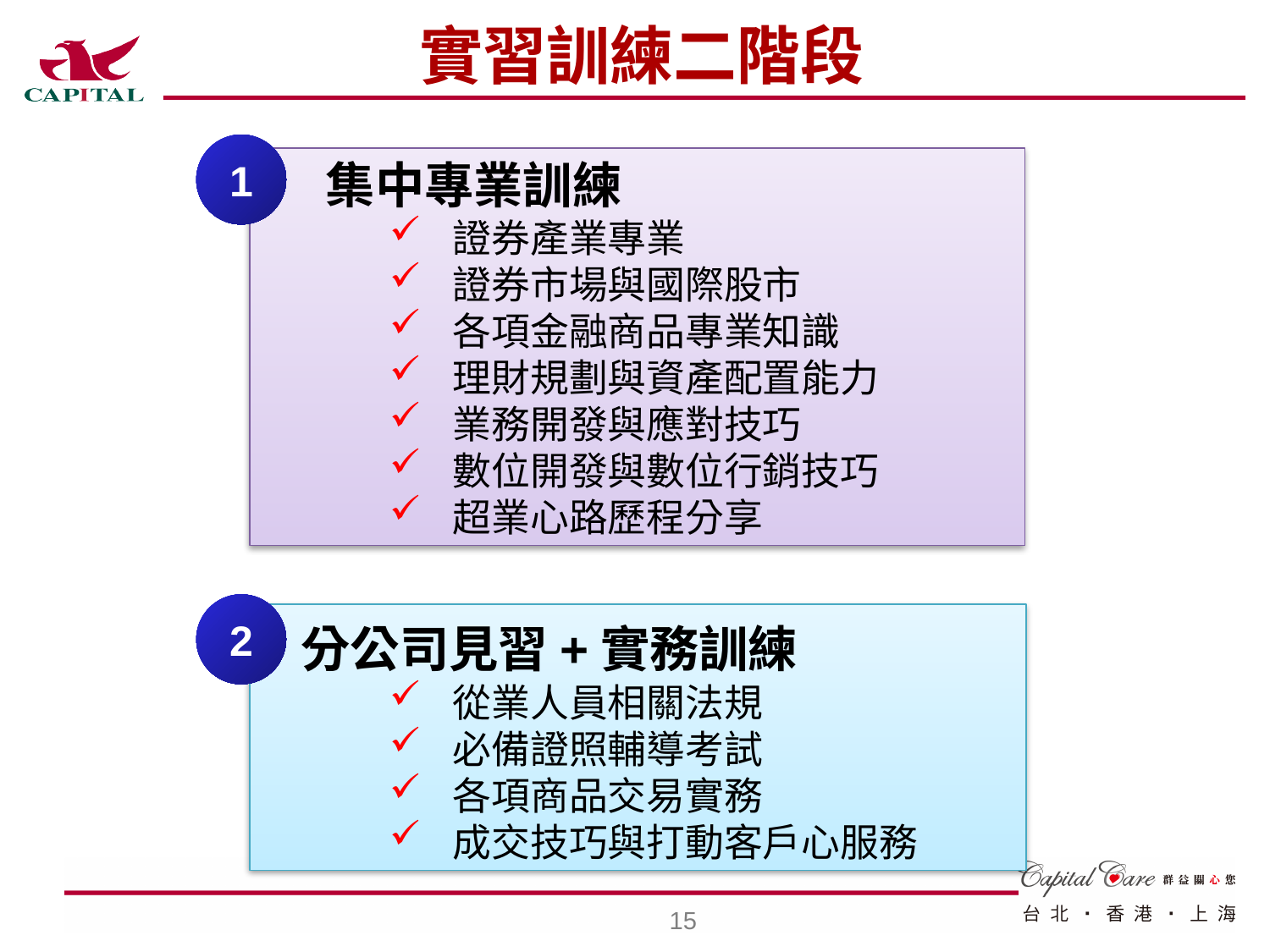

實習訓練二階段
1
集中專業訓練
證券產業專業
證券市場與國際股市
各項金融商品專業知識
理財規劃與資產配置能力
業務開發與應對技巧
數位開發與數位行銷技巧
超業心路歷程分享
2
  分公司見習+實務訓練
從業人員相關法規
必備證照輔導考試
各項商品交易實務
成交技巧與打動客戶心服務
15